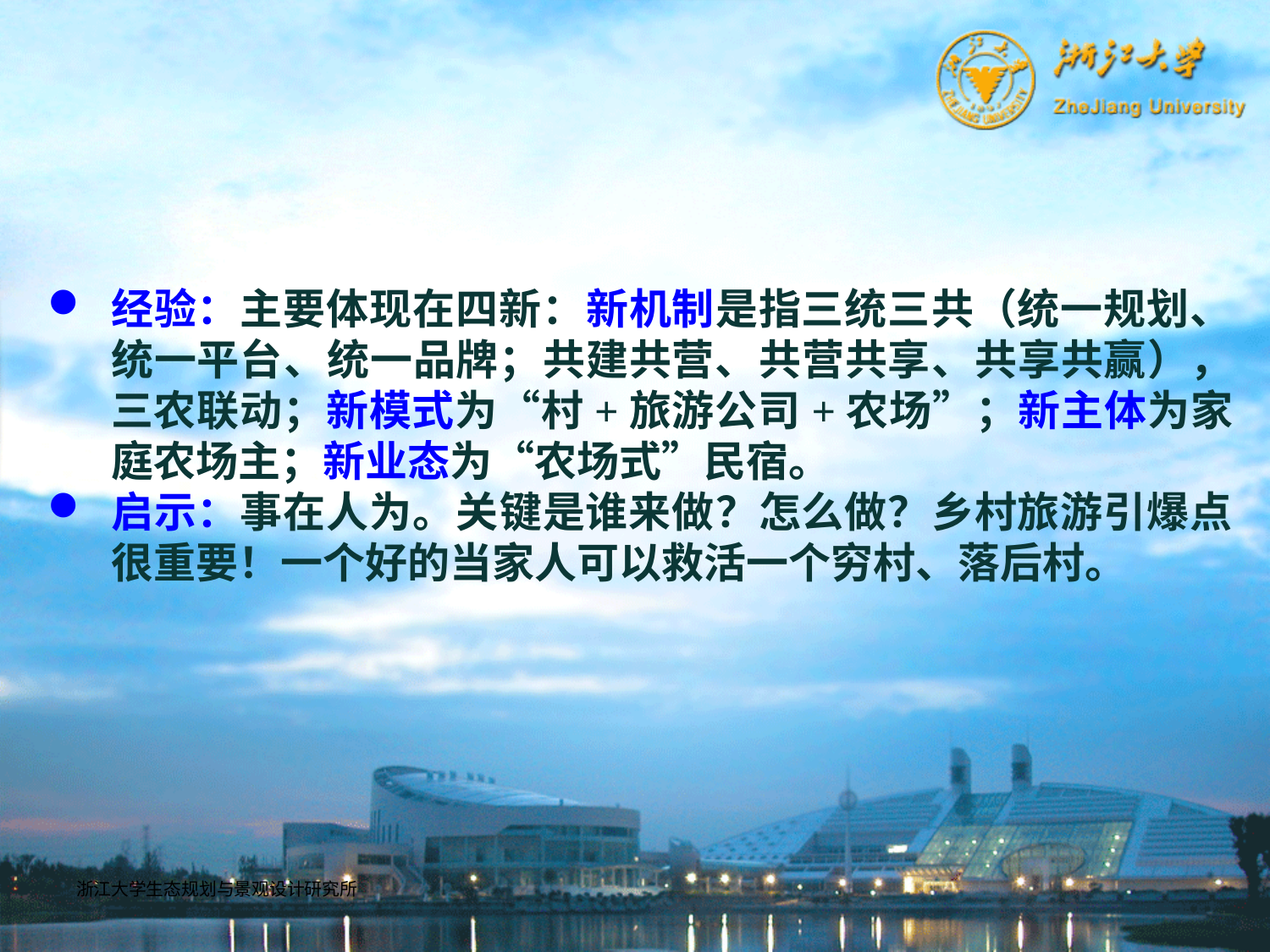

经验：主要体现在四新：新机制是指三统三共（统一规划、统一平台、统一品牌；共建共营、共营共享、共享共赢），三农联动；新模式为“村+旅游公司+农场”；新主体为家庭农场主；新业态为“农场式”民宿。
启示：事在人为。关键是谁来做？怎么做？乡村旅游引爆点很重要！一个好的当家人可以救活一个穷村、落后村。
浙江大学生态规划与景观设计研究所